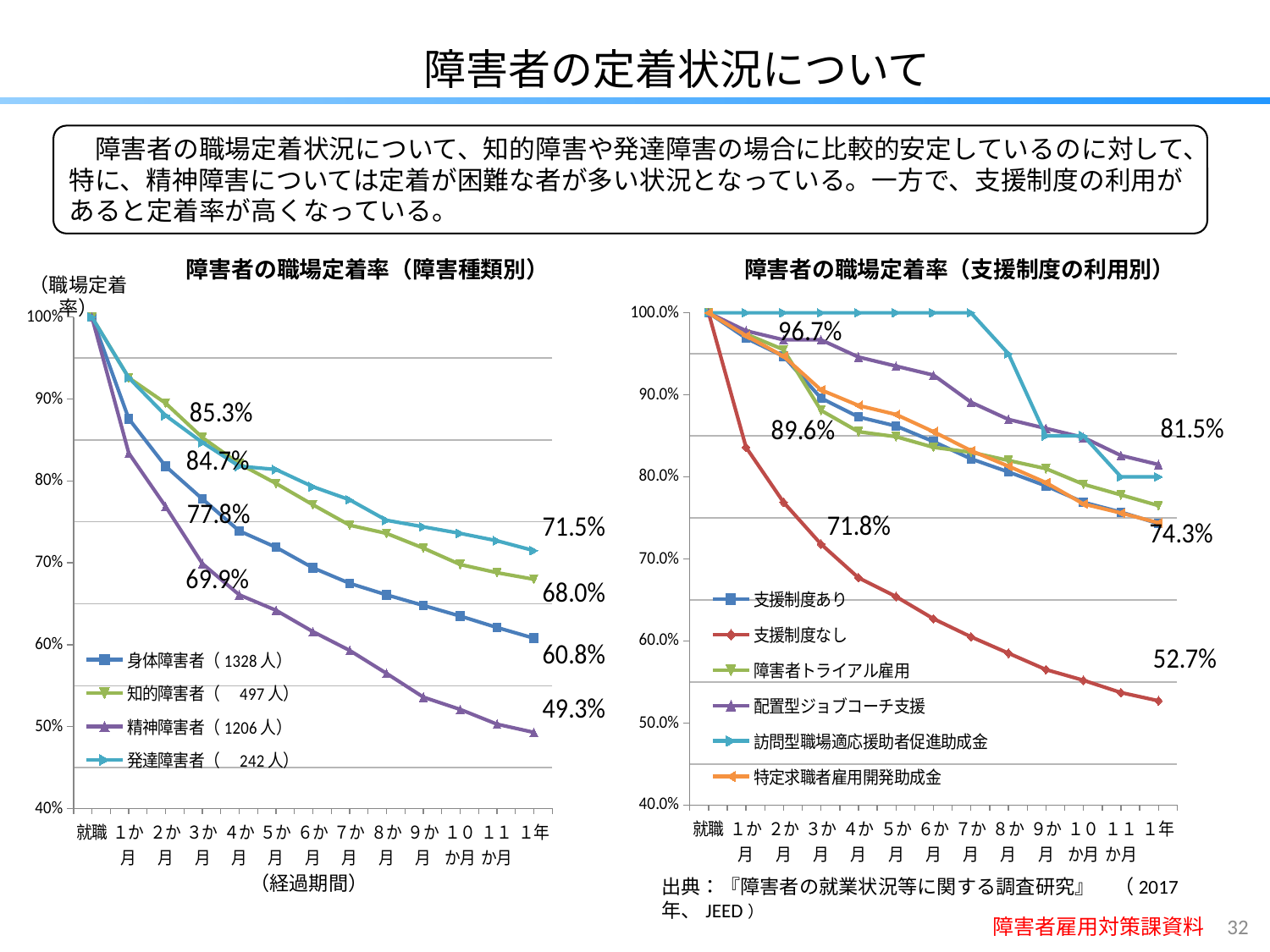

障害者の定着状況について

　障害者の職場定着状況について、知的障害や発達障害の場合に比較的安定しているのに対して、特に、精神障害については定着が困難な者が多い状況となっている。一方で、支援制度の利用があると定着率が高くなっている。
障害者の職場定着率（障害種類別）
障害者の職場定着率（支援制度の利用別）
（職場定着率）

[unsupported chart]

### Chart

| Category | 支援制度あり | 支援制度なし | 障害者トライアル雇用 | 配置型ジョブコーチ支援 | 訪問型職場適応援助者促進助成金 | 特定求職者雇用開発助成金 |
|---|---|---|---|---|---|---|
| 就職 | 1.0 | 1.0 | 1.0 | 1.0 | 1.0 | 1.0 |
| １か月 | 0.969 | 0.836 | 0.974 | 0.978 | 1.0 | 0.972 |
| ２か月 | 0.947 | 0.769 | 0.955 | 0.967 | 1.0 | 0.947 |
| ３か月 | 0.896 | 0.718 | 0.881 | 0.967 | 1.0 | 0.906 |
| ４か月 | 0.873 | 0.677 | 0.855 | 0.946 | 1.0 | 0.887 |
| ５か月 | 0.862 | 0.654 | 0.849 | 0.935 | 1.0 | 0.876 |
| ６か月 | 0.843 | 0.627 | 0.836 | 0.924 | 1.0 | 0.855 |
| ７か月 | 0.822 | 0.605 | 0.83 | 0.891 | 1.0 | 0.832 |
| ８か月 | 0.806 | 0.585 | 0.82 | 0.87 | 0.95 | 0.813 |
| ９か月 | 0.789 | 0.565 | 0.81 | 0.859 | 0.85 | 0.793 |
| １０か月 | 0.769 | 0.552 | 0.791 | 0.848 | 0.85 | 0.767 |
| １１か月 | 0.757 | 0.537 | 0.778 | 0.826 | 0.8 | 0.756 |
| １年 | 0.743 | 0.527 | 0.765 | 0.815 | 0.8 | 0.744 |
（経過期間）
出典：『障害者の就業状況等に関する調査研究』　（2017年、JEED）
障害者雇用対策課資料
32